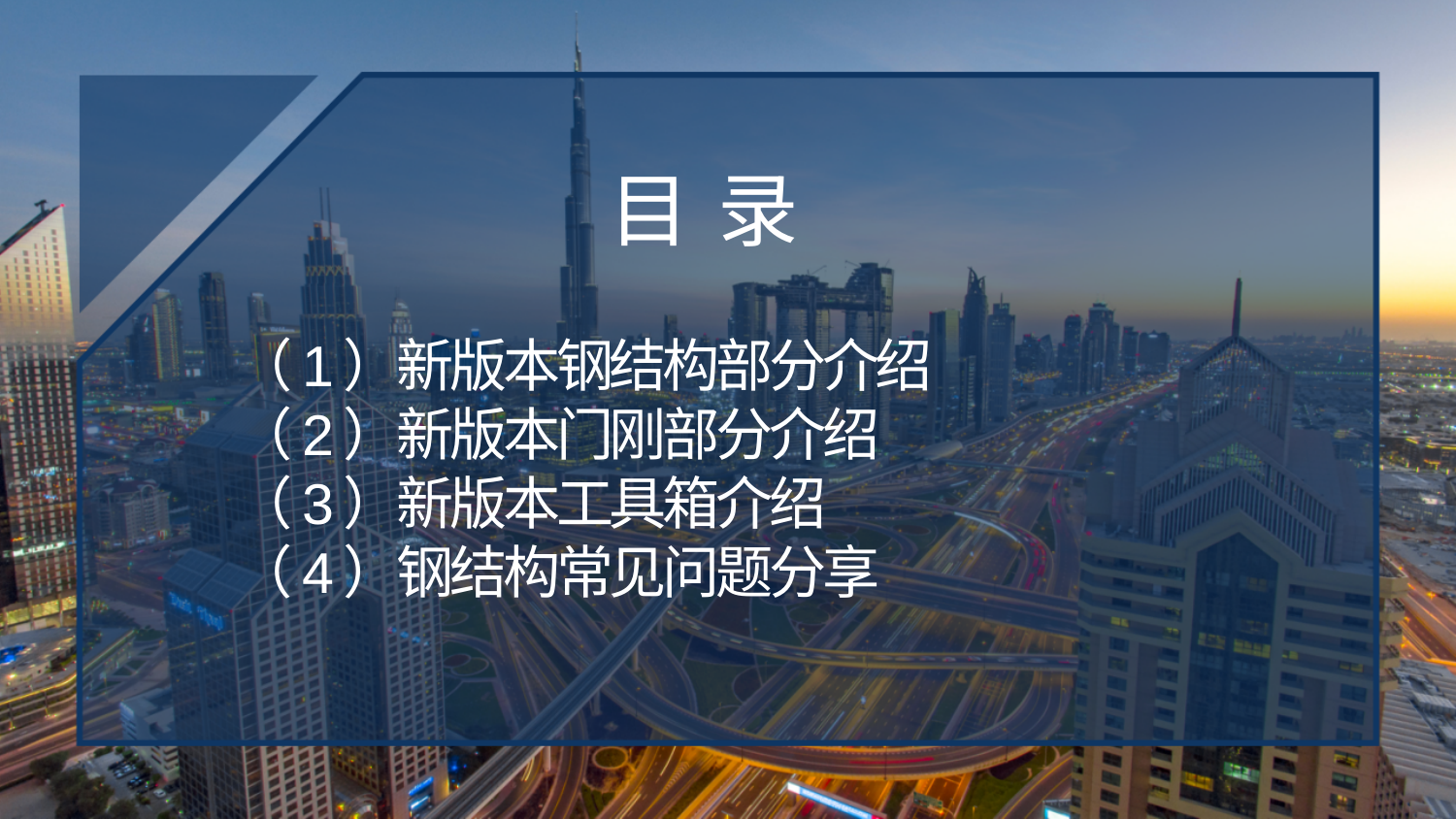

目  录
（1）新版本钢结构部分介绍
（2）新版本门刚部分介绍
（3）新版本工具箱介绍
（4）钢结构常见问题分享
2